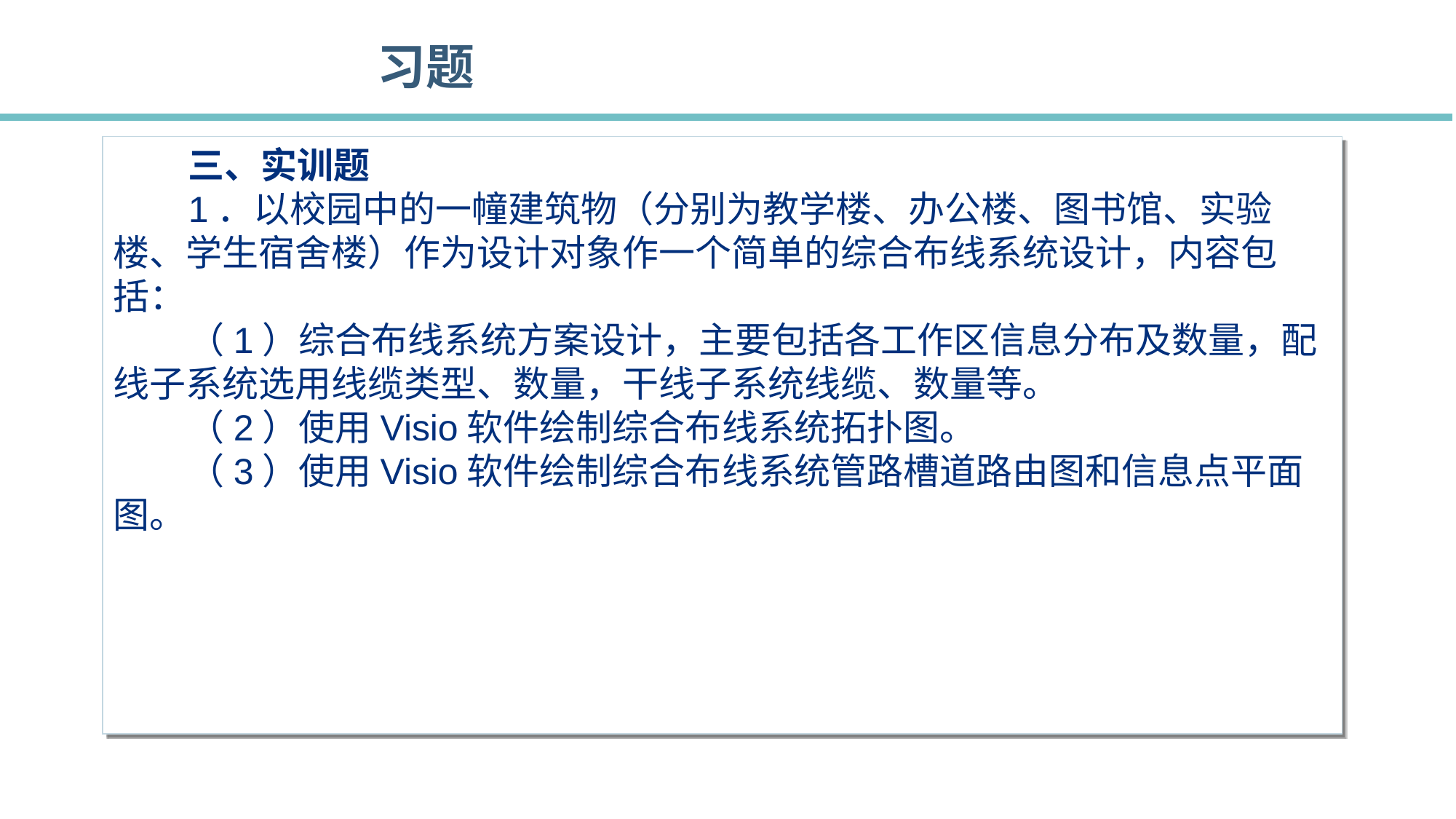

习题
三、实训题
1．以校园中的一幢建筑物（分别为教学楼、办公楼、图书馆、实验楼、学生宿舍楼）作为设计对象作一个简单的综合布线系统设计，内容包括：
（1）综合布线系统方案设计，主要包括各工作区信息分布及数量，配线子系统选用线缆类型、数量，干线子系统线缆、数量等。
（2）使用Visio软件绘制综合布线系统拓扑图。
（3）使用Visio软件绘制综合布线系统管路槽道路由图和信息点平面图。